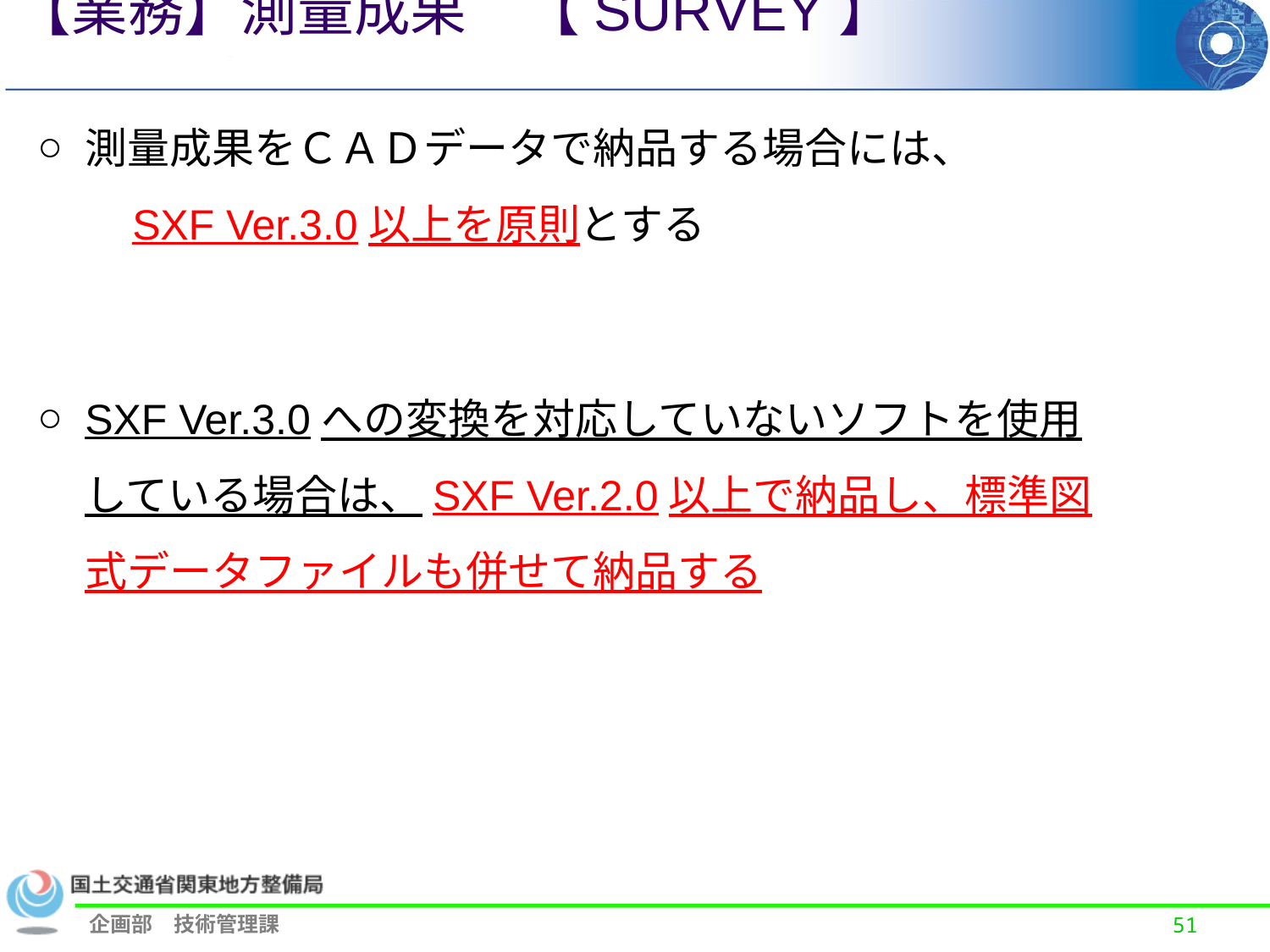

【業務】測量成果　【SURVEY】
測量成果をＣＡＤデータで納品する場合には、
　　SXF Ver.3.0以上を原則とする

SXF Ver.3.0への変換を対応していないソフトを使用している場合は、SXF Ver.2.0以上で納品し、標準図式データファイルも併せて納品する